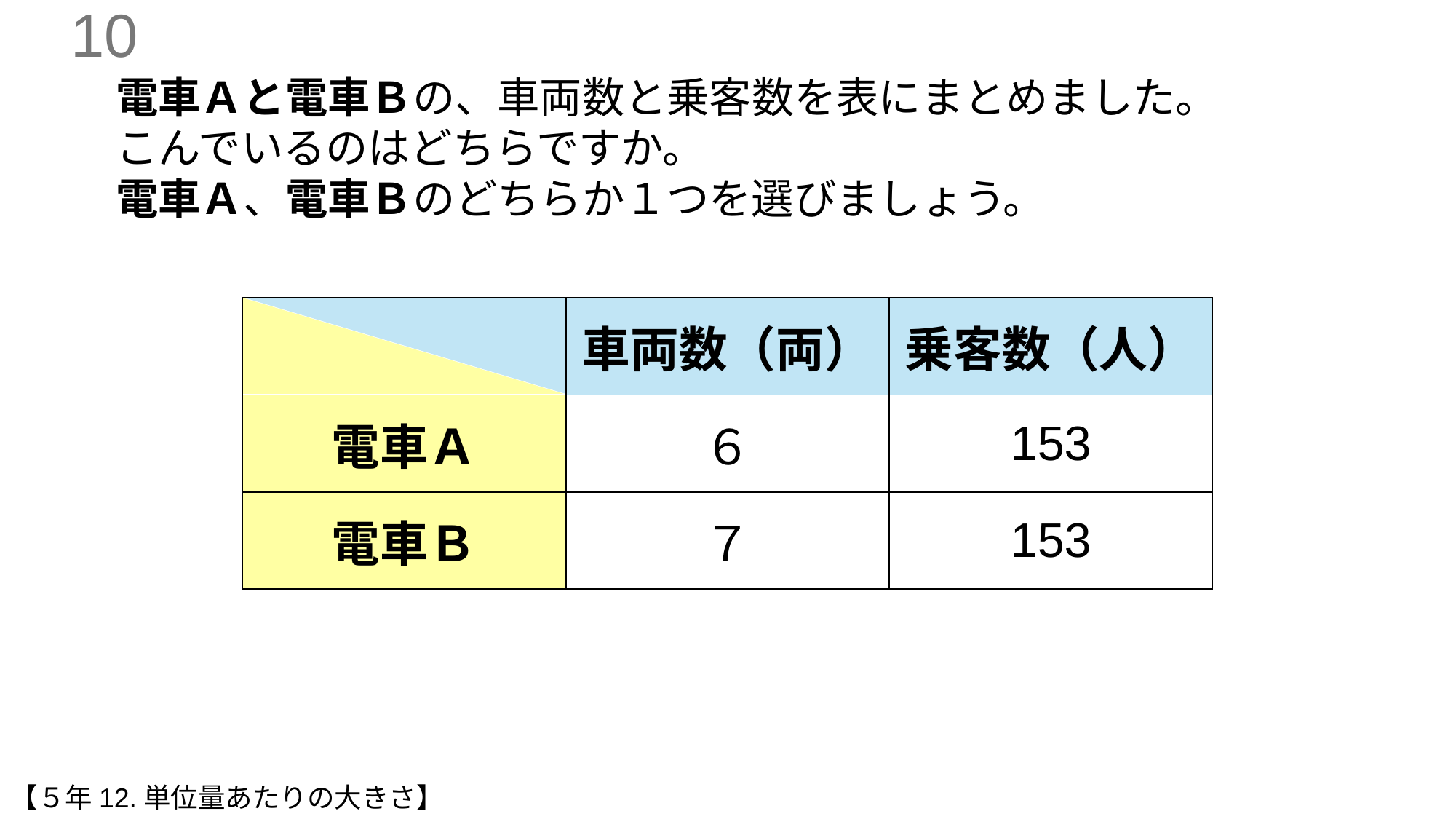

10
電車Ａと電車Ｂの、車両数と乗客数を表にまとめました。
こんでいるのはどちらですか。
電車Ａ、電車Ｂのどちらか１つを選びましょう。
|  | 車両数（両） | 乗客数（人） |
| --- | --- | --- |
| 電車Ａ | ６ | 153 |
| 電車Ｂ | ７ | 153 |

【５年12.単位量あたりの大きさ】